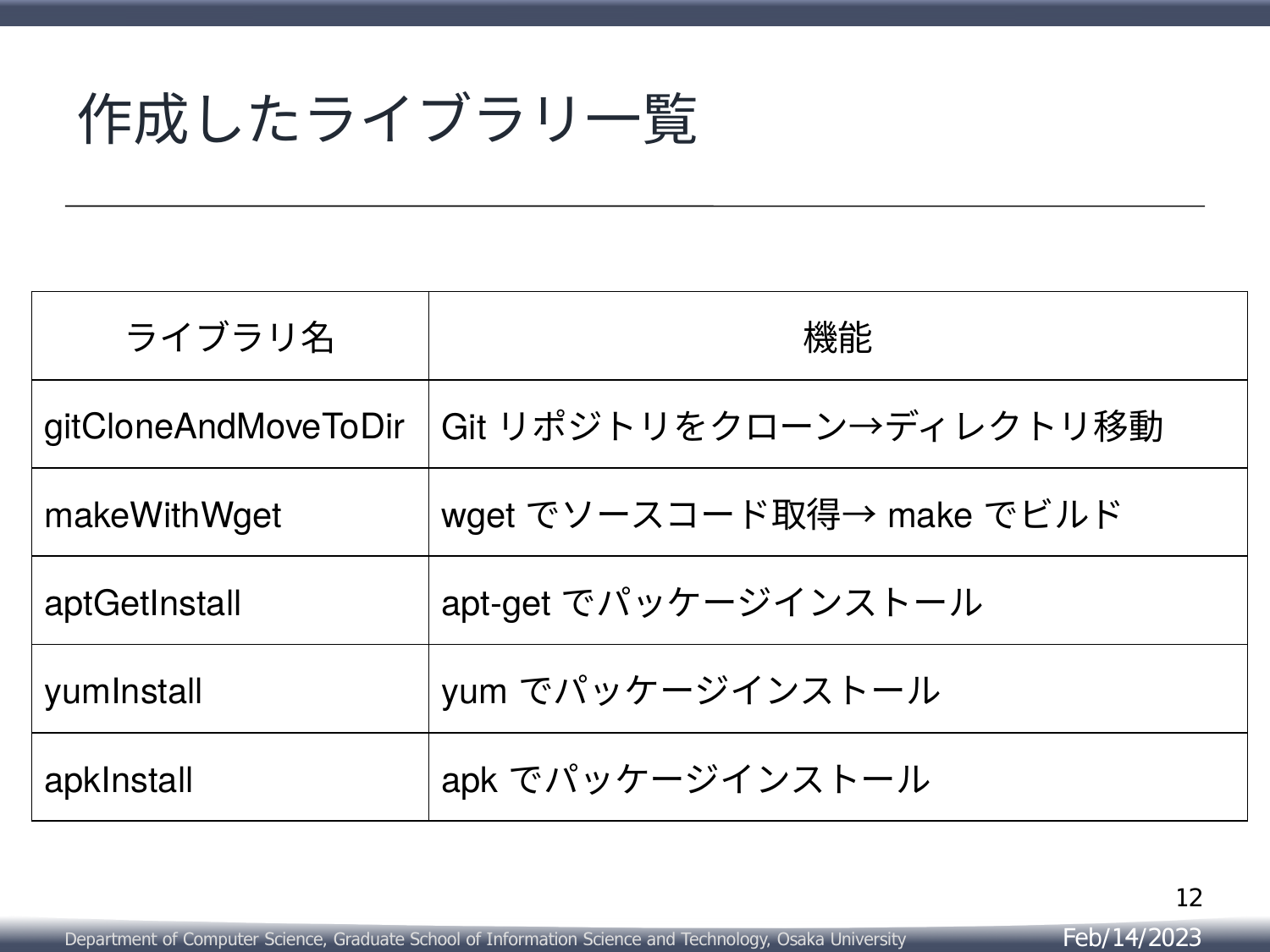

# 作成したライブラリ一覧
| ライブラリ名 | 機能 |
| --- | --- |
| gitCloneAndMoveToDir | Gitリポジトリをクローン→ディレクトリ移動 |
| makeWithWget | wgetでソースコード取得→makeでビルド |
| aptGetInstall | apt-getでパッケージインストール |
| yumInstall | yumでパッケージインストール |
| apkInstall | apkでパッケージインストール |
12
Feb/14/2023